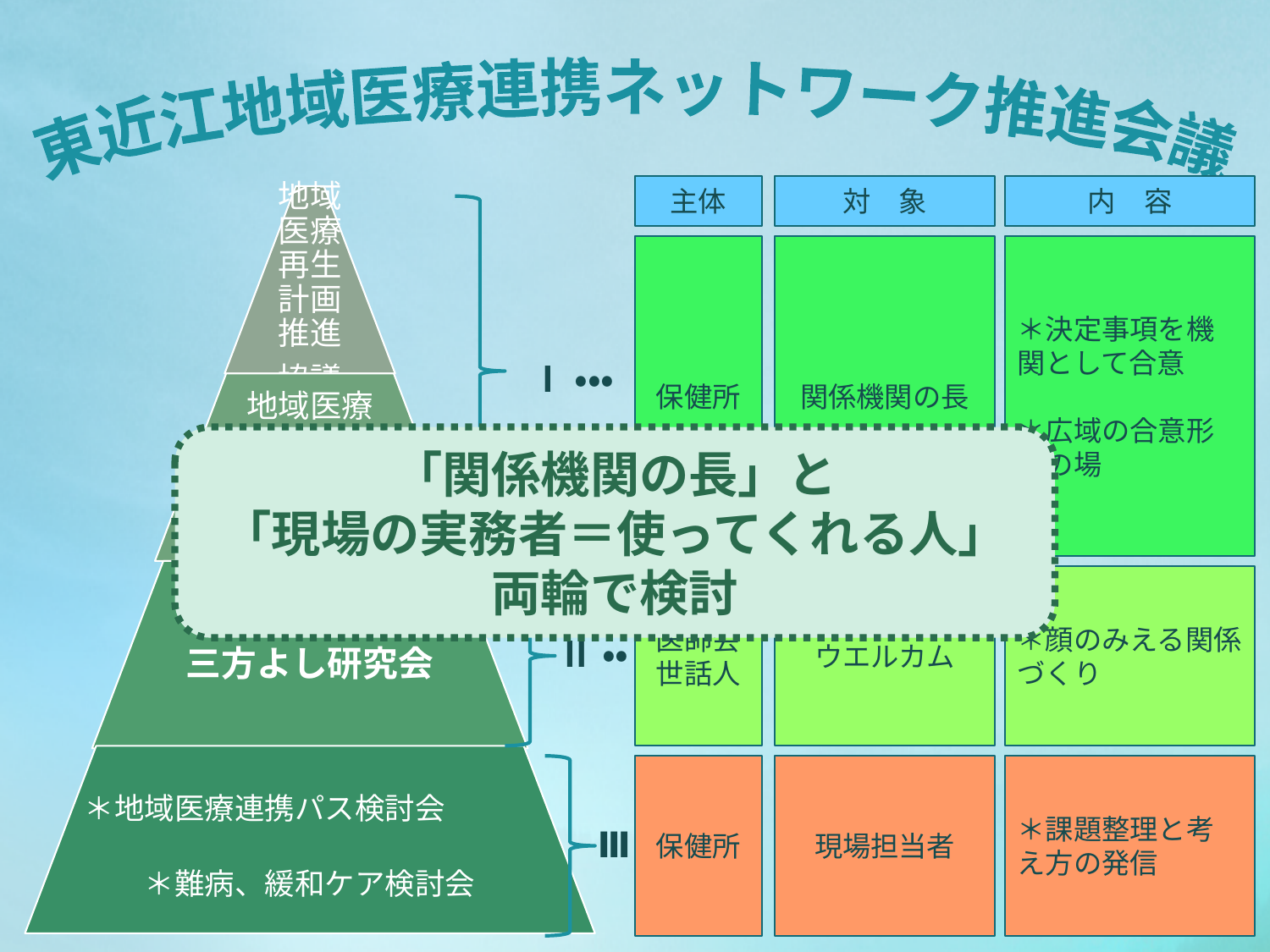

東近江地域医療連携ネットワーク推進会議
主体
対　象

内　容

地域医療再生計画推進
協議会
地域医療
福祉　　　　　　　　　　　　　　検討会
三方よし研究会
＊地域医療連携パス検討会
＊難病、緩和ケア検討会

保健所
関係機関の長
＊決定事項を機関として合意

＊広域の合意形成の場
Ⅰ・・・
「関係機関の長」と
「現場の実務者＝使ってくれる人」
両輪で検討

医師会
世話人
ウエルカム
＊顔のみえる関係づくり
Ⅱ・・

保健所
現場担当者
＊課題整理と考え方の発信
Ⅲ